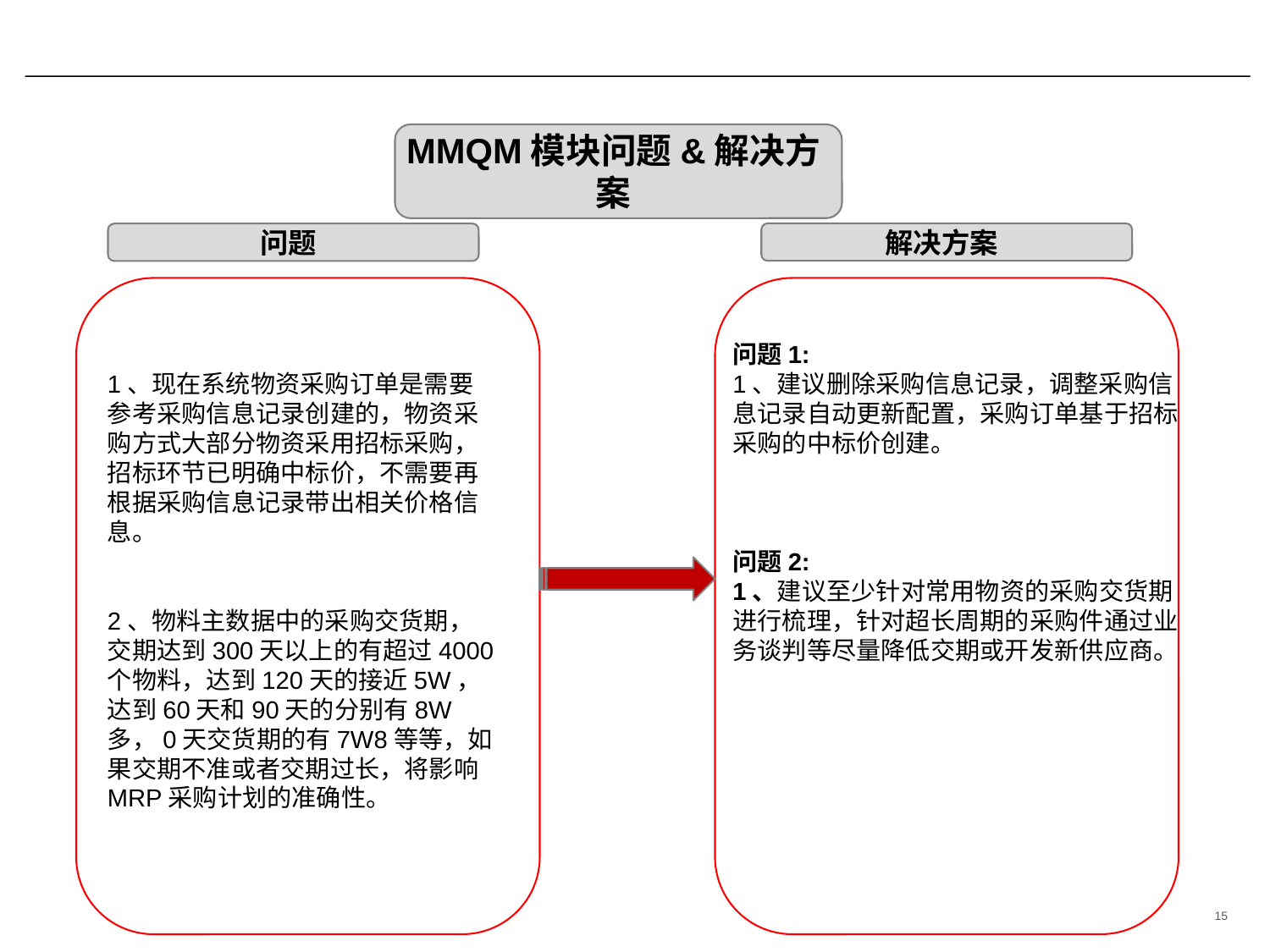

MMQM模块问题&解决方案
解决方案
问题

1、现在系统物资采购订单是需要参考采购信息记录创建的，物资采购方式大部分物资采用招标采购，招标环节已明确中标价，不需要再根据采购信息记录带出相关价格信息。

2、物料主数据中的采购交货期，交期达到300天以上的有超过4000个物料，达到120天的接近5W，达到60天和90天的分别有8W多，0天交货期的有7W8等等，如果交期不准或者交期过长，将影响MRP采购计划的准确性。

问题1:
1、建议删除采购信息记录，调整采购信息记录自动更新配置，采购订单基于招标采购的中标价创建。

问题2:
1、建议至少针对常用物资的采购交货期进行梳理，针对超长周期的采购件通过业务谈判等尽量降低交期或开发新供应商。